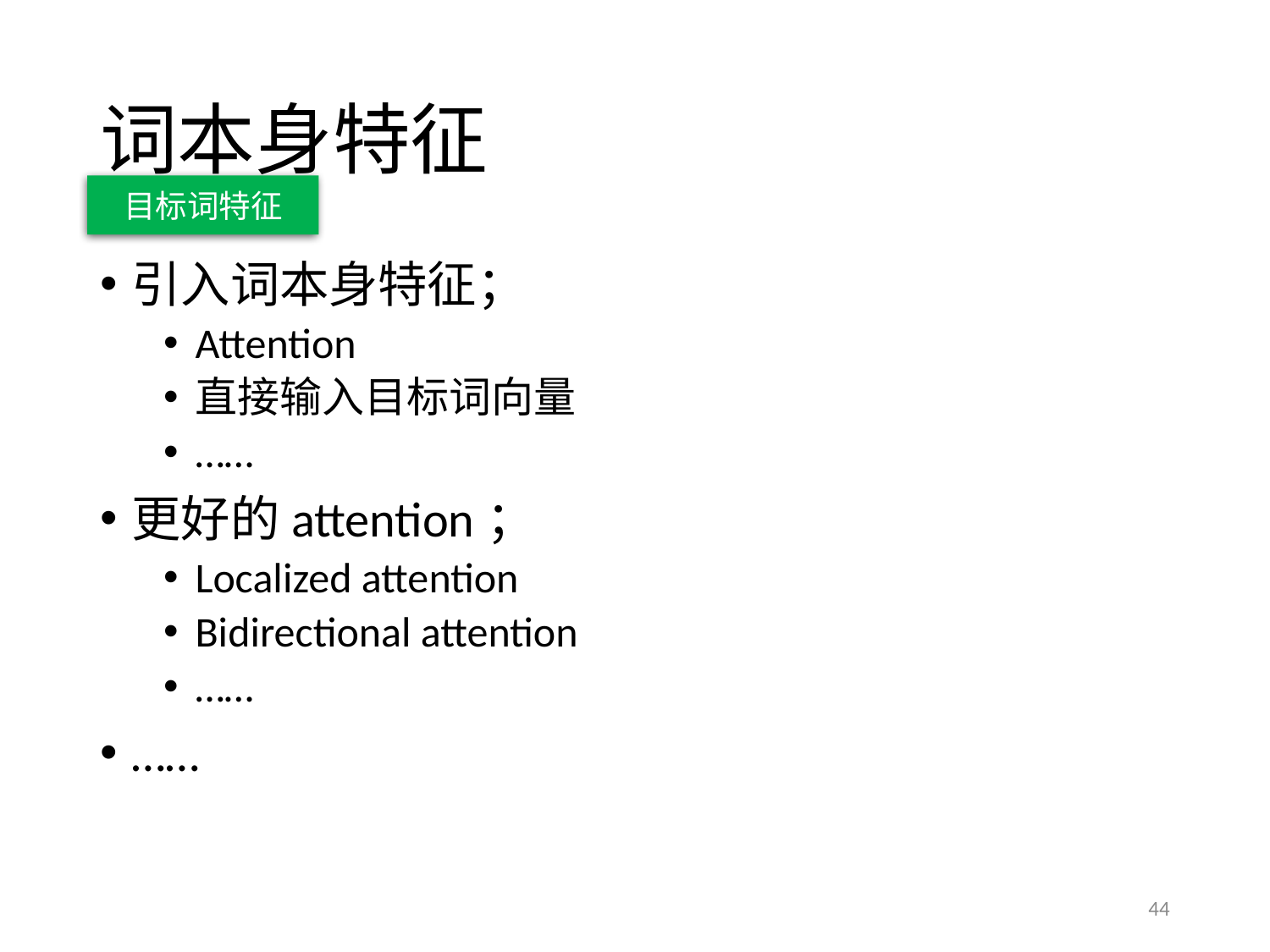

# 词本身特征
目标词特征
引入词本身特征；
Attention
直接输入目标词向量
……
更好的attention；
Localized attention
Bidirectional attention
……
……
44